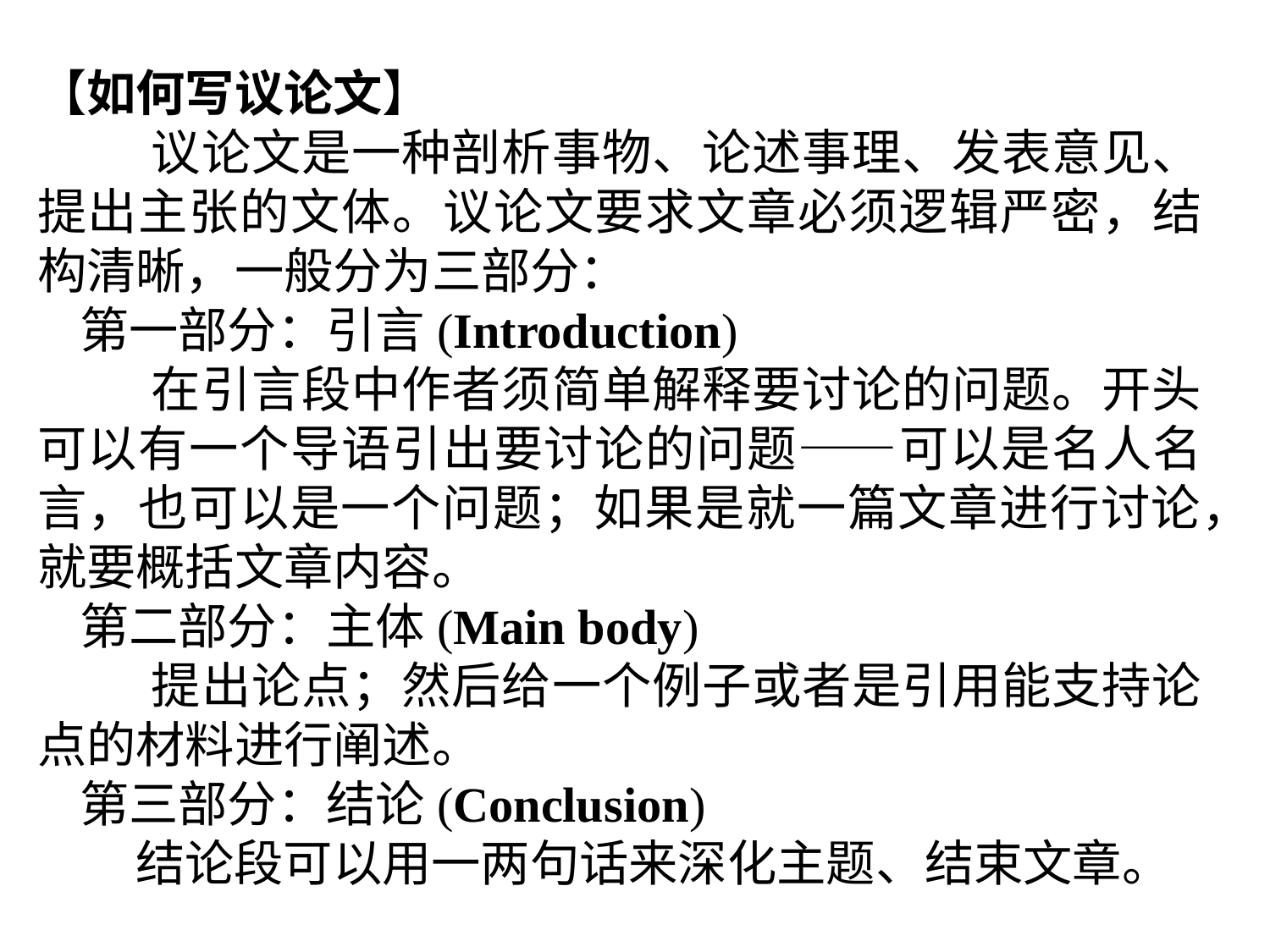

【如何写议论文】
     议论文是一种剖析事物、论述事理、发表意见、提出主张的文体。议论文要求文章必须逻辑严密，结构清晰，一般分为三部分：
第一部分：引言(Introduction)
     在引言段中作者须简单解释要讨论的问题。开头可以有一个导语引出要讨论的问题——可以是名人名言，也可以是一个问题；如果是就一篇文章进行讨论，就要概括文章内容。
第二部分：主体(Main body)
     提出论点；然后给一个例子或者是引用能支持论点的材料进行阐述。
第三部分：结论(Conclusion)
    结论段可以用一两句话来深化主题、结束文章。